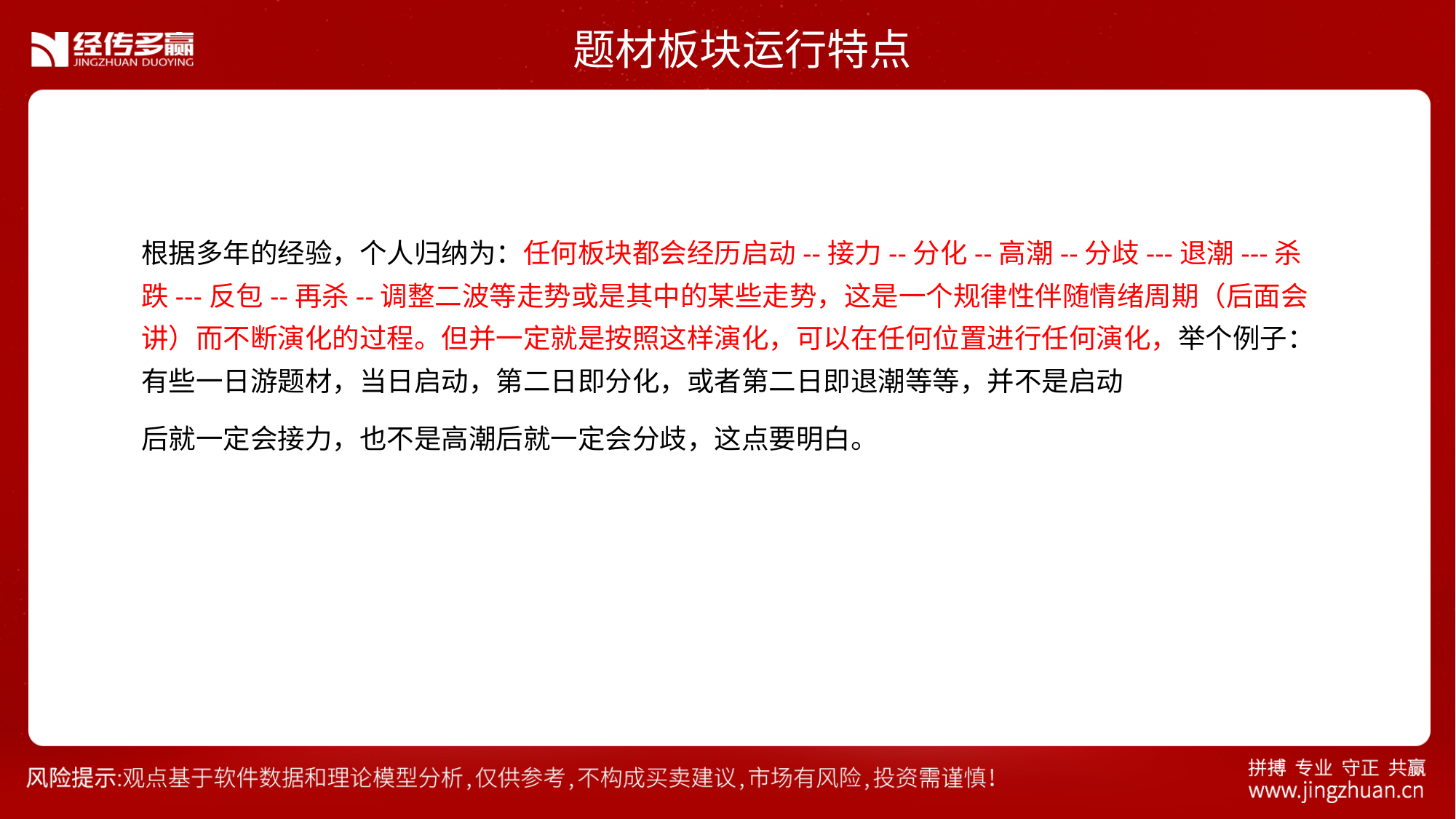

题材板块运行特点
根据多年的经验，个人归纳为：任何板块都会经历启动--接力--分化--高潮--分歧---退潮---杀跌---反包--再杀--调整二波等走势或是其中的某些走势，这是一个规律性伴随情绪周期（后面会讲）而不断演化的过程。但并一定就是按照这样演化，可以在任何位置进行任何演化，举个例子：有些一日游题材，当日启动，第二日即分化，或者第二日即退潮等等，并不是启动
后就一定会接力，也不是高潮后就一定会分歧，这点要明白。